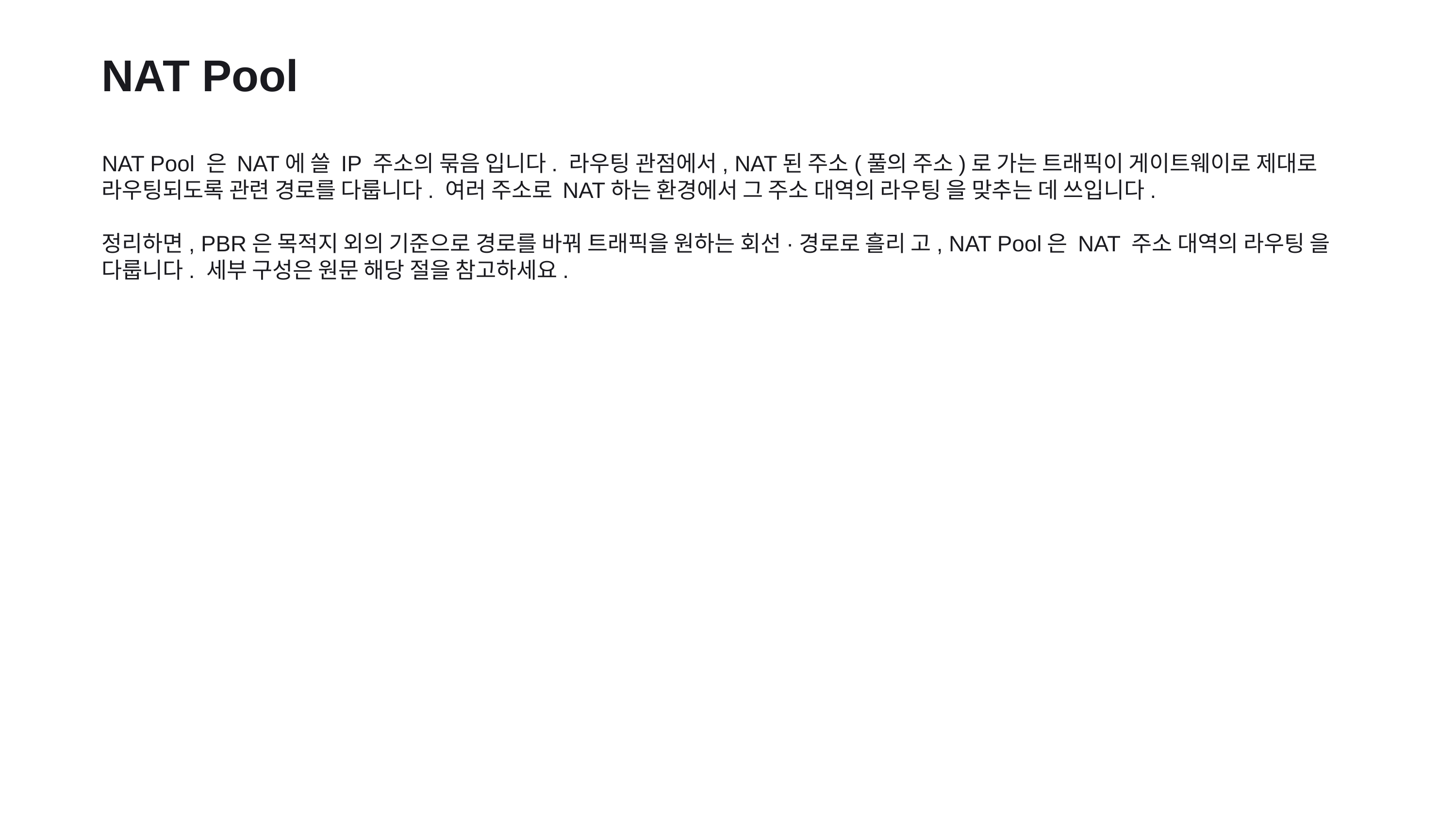

NAT Pool
NAT Pool 은 NAT에 쓸 IP 주소의 묶음 입니다. 라우팅 관점에서, NAT된 주소(풀의 주소)로 가는 트래픽이 게이트웨이로 제대로 라우팅되도록 관련 경로를 다룹니다. 여러 주소로 NAT하는 환경에서 그 주소 대역의 라우팅 을 맞추는 데 쓰입니다.

정리하면, PBR은 목적지 외의 기준으로 경로를 바꿔 트래픽을 원하는 회선·경로로 흘리 고, NAT Pool은 NAT 주소 대역의 라우팅 을 다룹니다. 세부 구성은 원문 해당 절을 참고하세요.